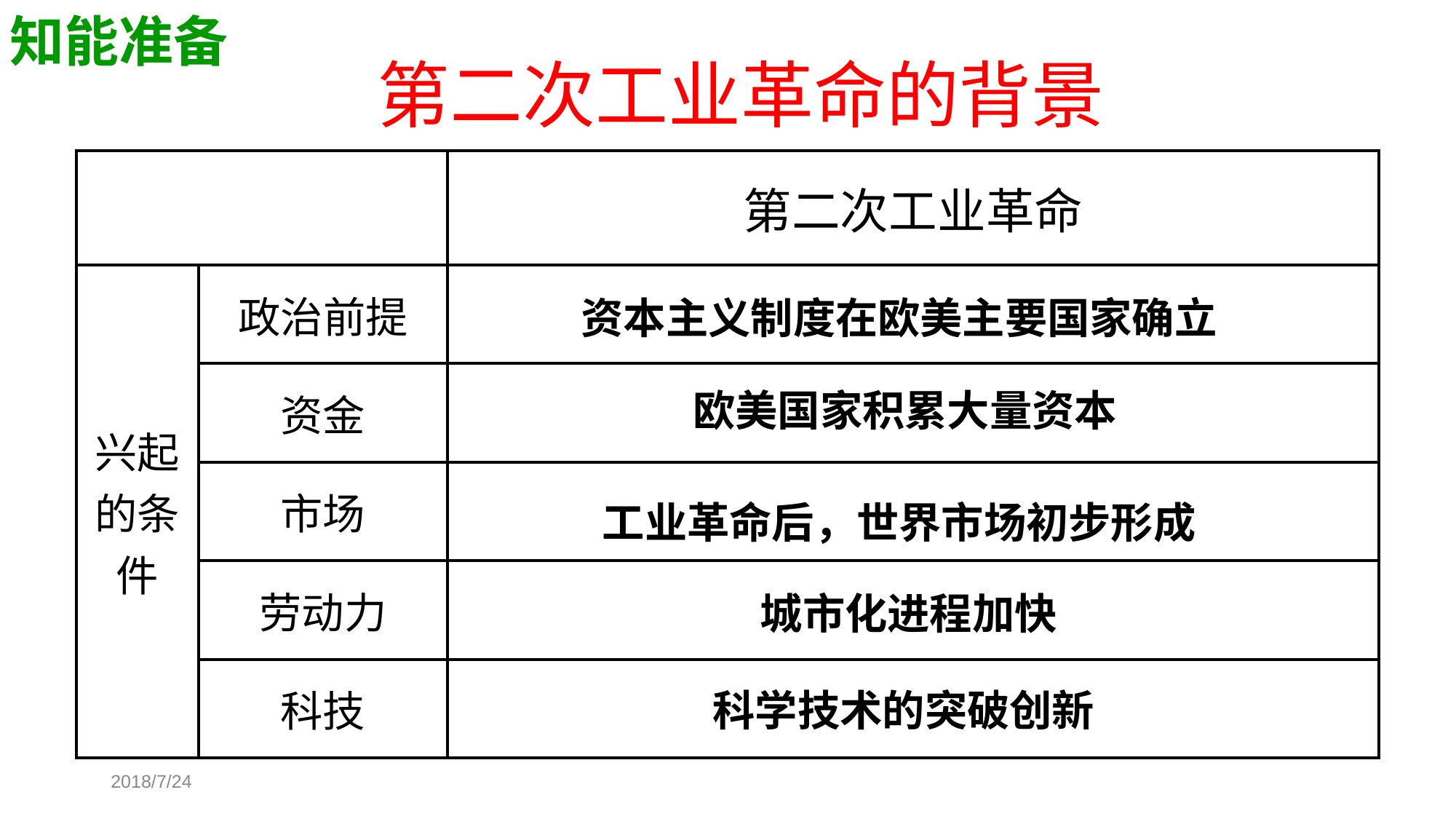

知能准备
第二次工业革命的背景
|  |  | 第二次工业革命 |
| --- | --- | --- |
| 兴起 的条件 | 政治前提 |  |
|  | 资金 |  |
|  | 市场 |  |
|  | 劳动力 |  |
|  | 科技 |  |
资本主义制度在欧美主要国家确立
欧美国家积累大量资本
工业革命后，世界市场初步形成
城市化进程加快
科学技术的突破创新
2018/7/24